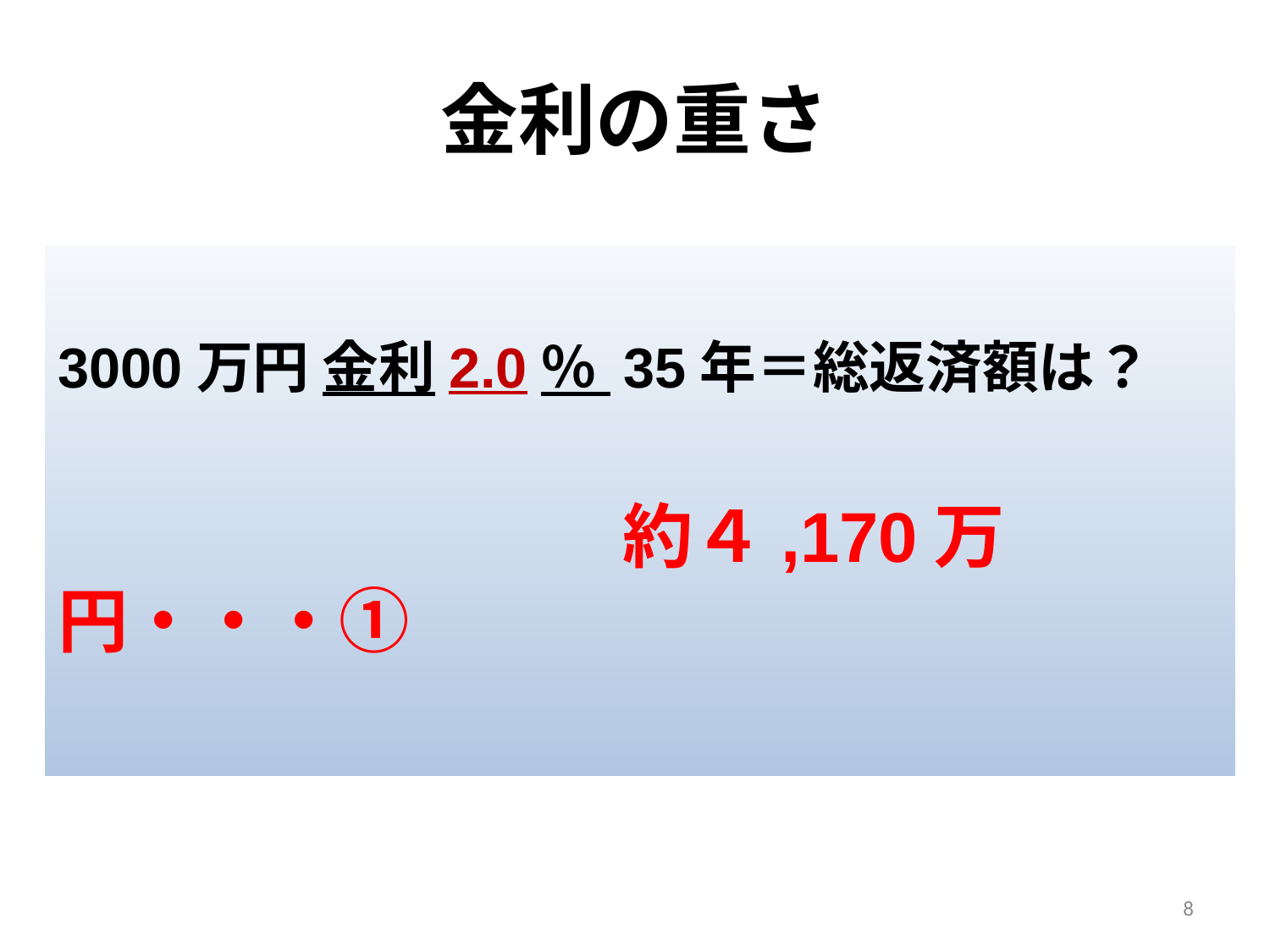

# 金利の重さ

3000万円 金利2.0％ 35年＝総返済額は？

　　　　　　　　　　約４,170万円・・・①
8